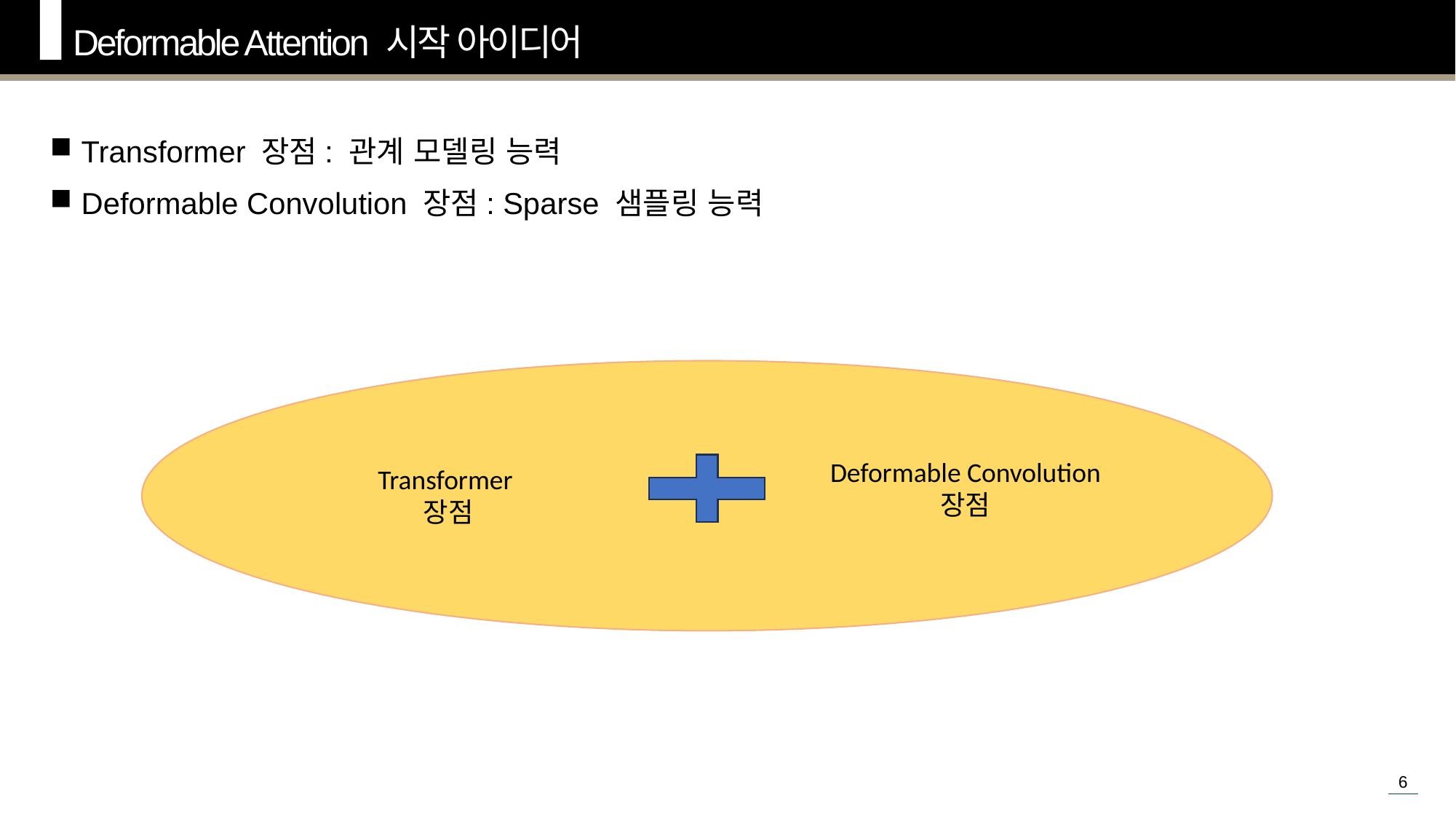

Deformable Attention 시작 아이디어
Transformer 장점: 관계 모델링 능력
Deformable Convolution 장점: Sparse 샘플링 능력

Deformable Convolution 장점
Transformer
장점